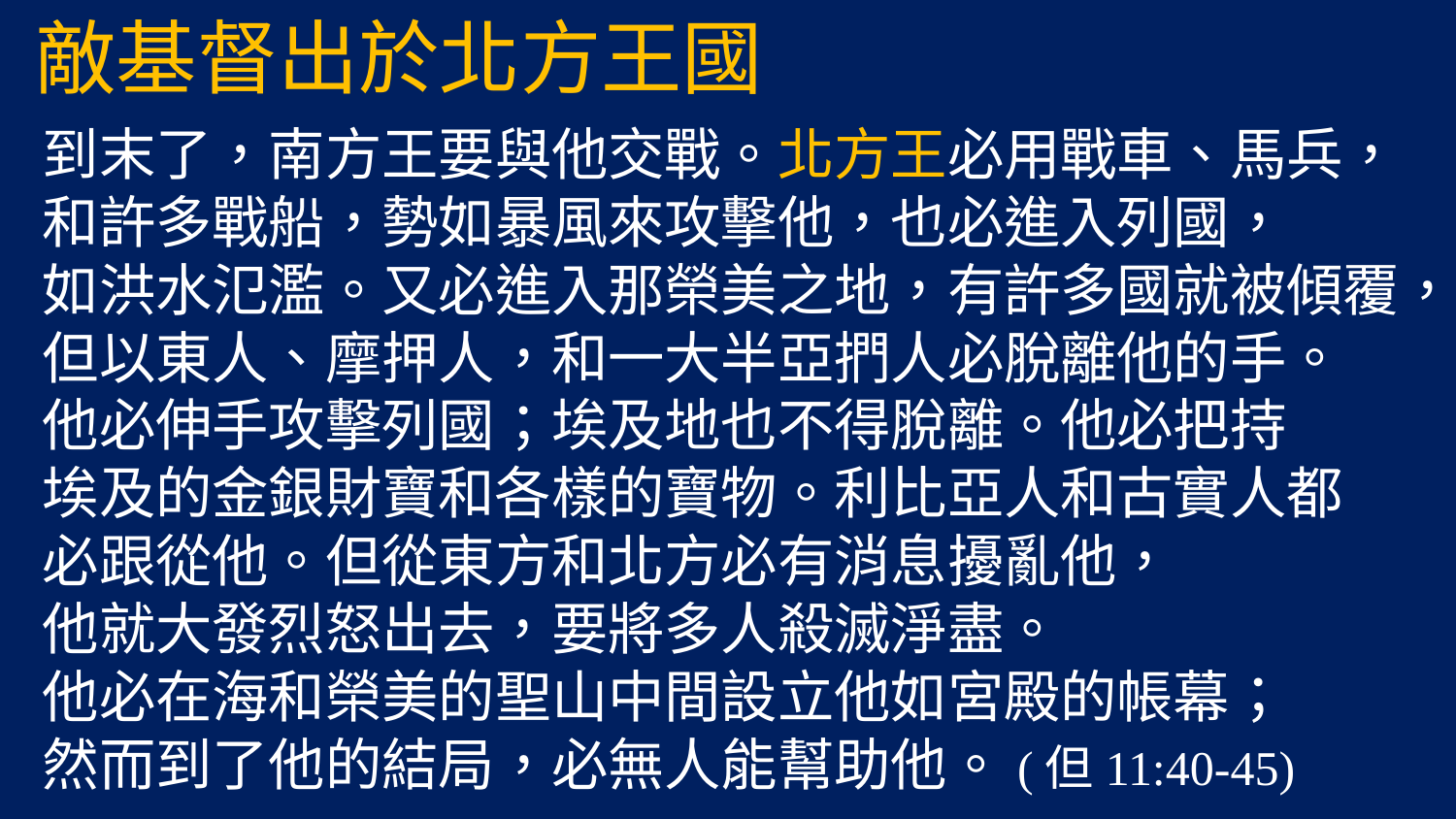

敵基督出於北方王國
到末了，南方王要與他交戰。北方王必用戰車、馬兵，和許多戰船，勢如暴風來攻擊他，也必進入列國，
如洪水氾濫。又必進入那榮美之地，有許多國就被傾覆，但以東人、摩押人，和一大半亞捫人必脫離他的手。
他必伸手攻擊列國；埃及地也不得脫離。他必把持
埃及的金銀財寶和各樣的寶物。利比亞人和古實人都
必跟從他。但從東方和北方必有消息擾亂他，
他就大發烈怒出去，要將多人殺滅淨盡。
他必在海和榮美的聖山中間設立他如宮殿的帳幕；
然而到了他的結局，必無人能幫助他。(但11:40-45)